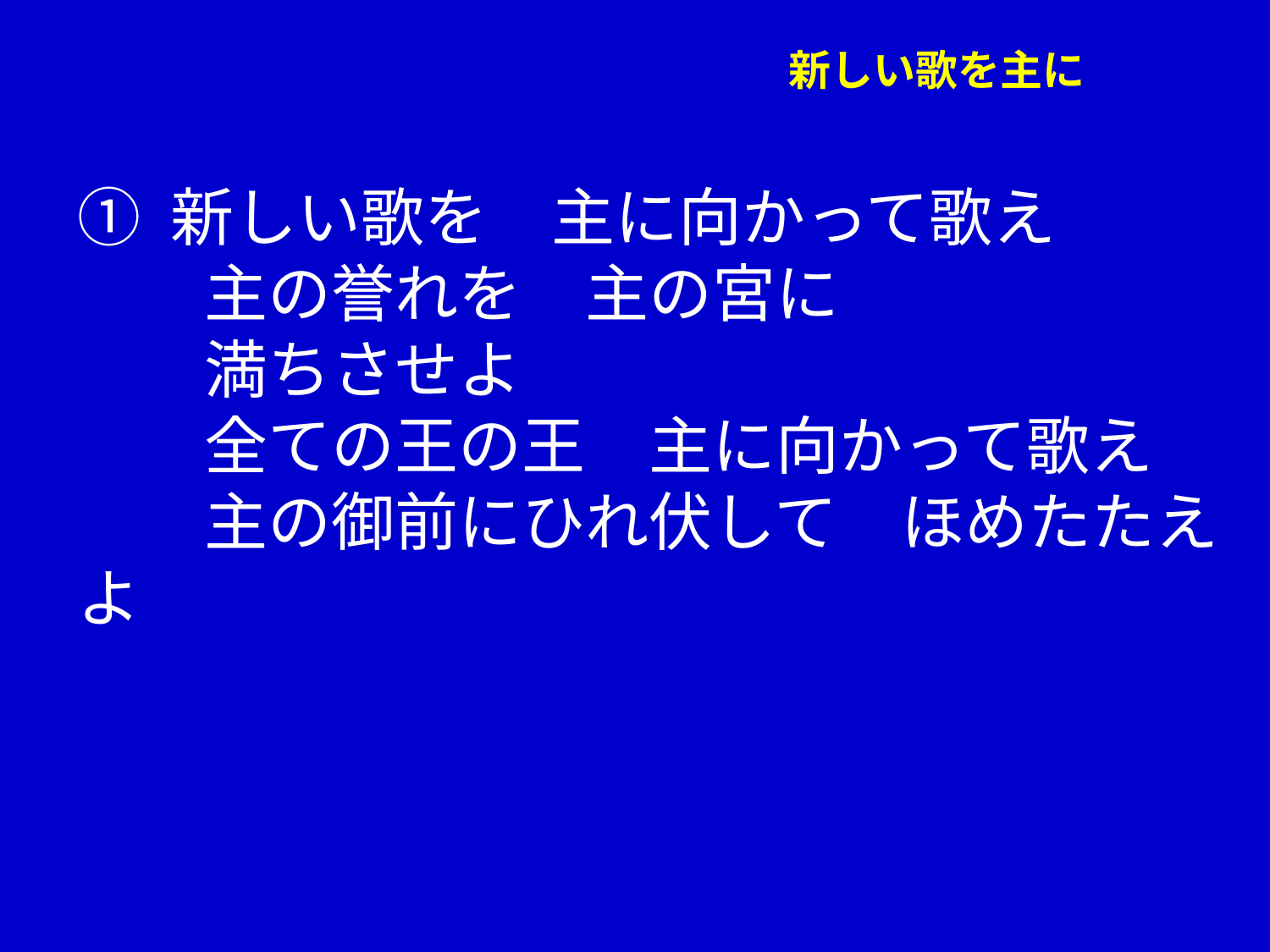

# 新しい歌を主に
① 新しい歌を　主に向かって歌え
　　主の誉れを　主の宮に
　　満ちさせよ
　　全ての王の王　主に向かって歌え
　　主の御前にひれ伏して　ほめたたえよ